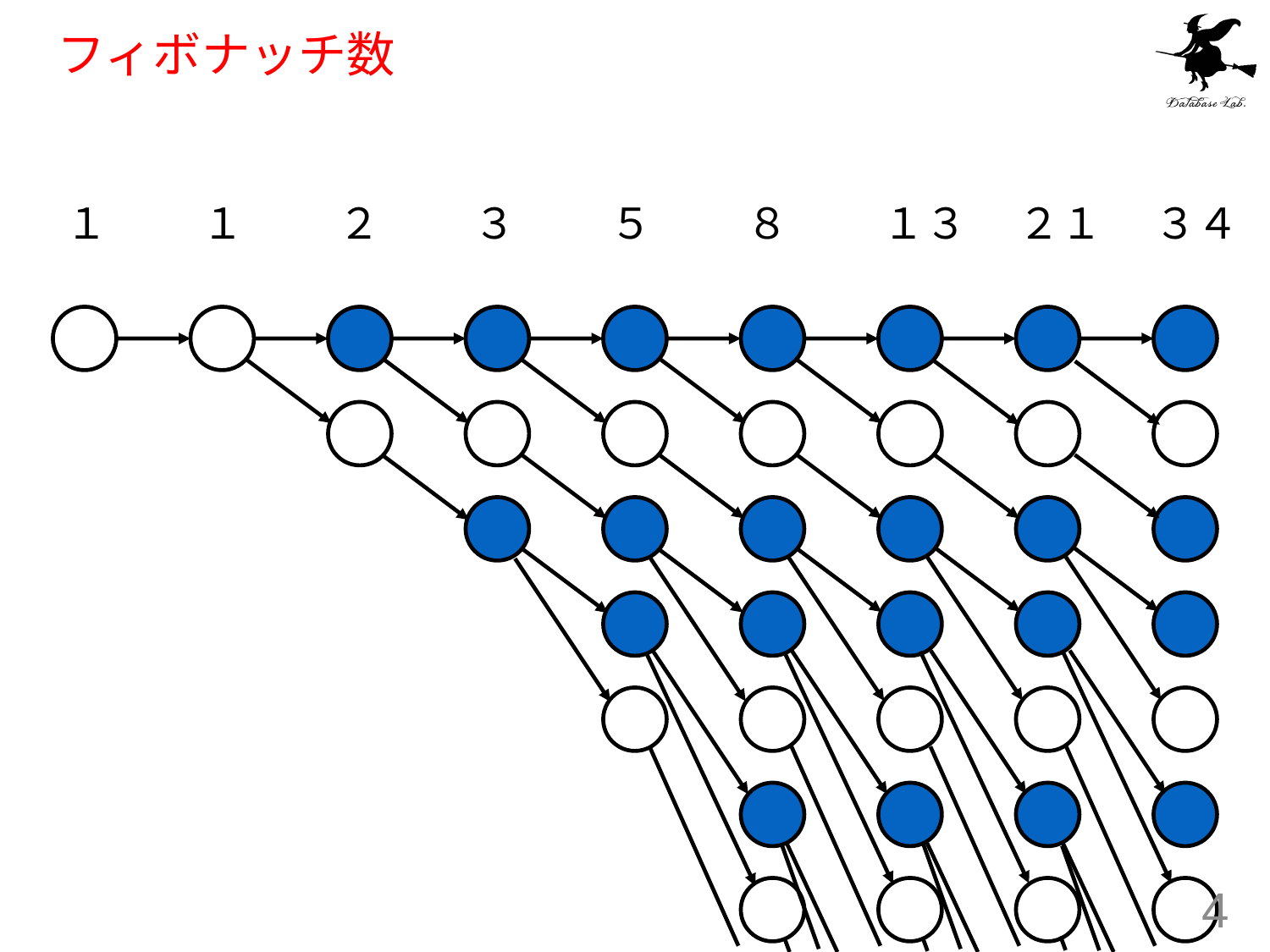

# フィボナッチ数
１
１
２
３
５
８
１３
２１
３４

4